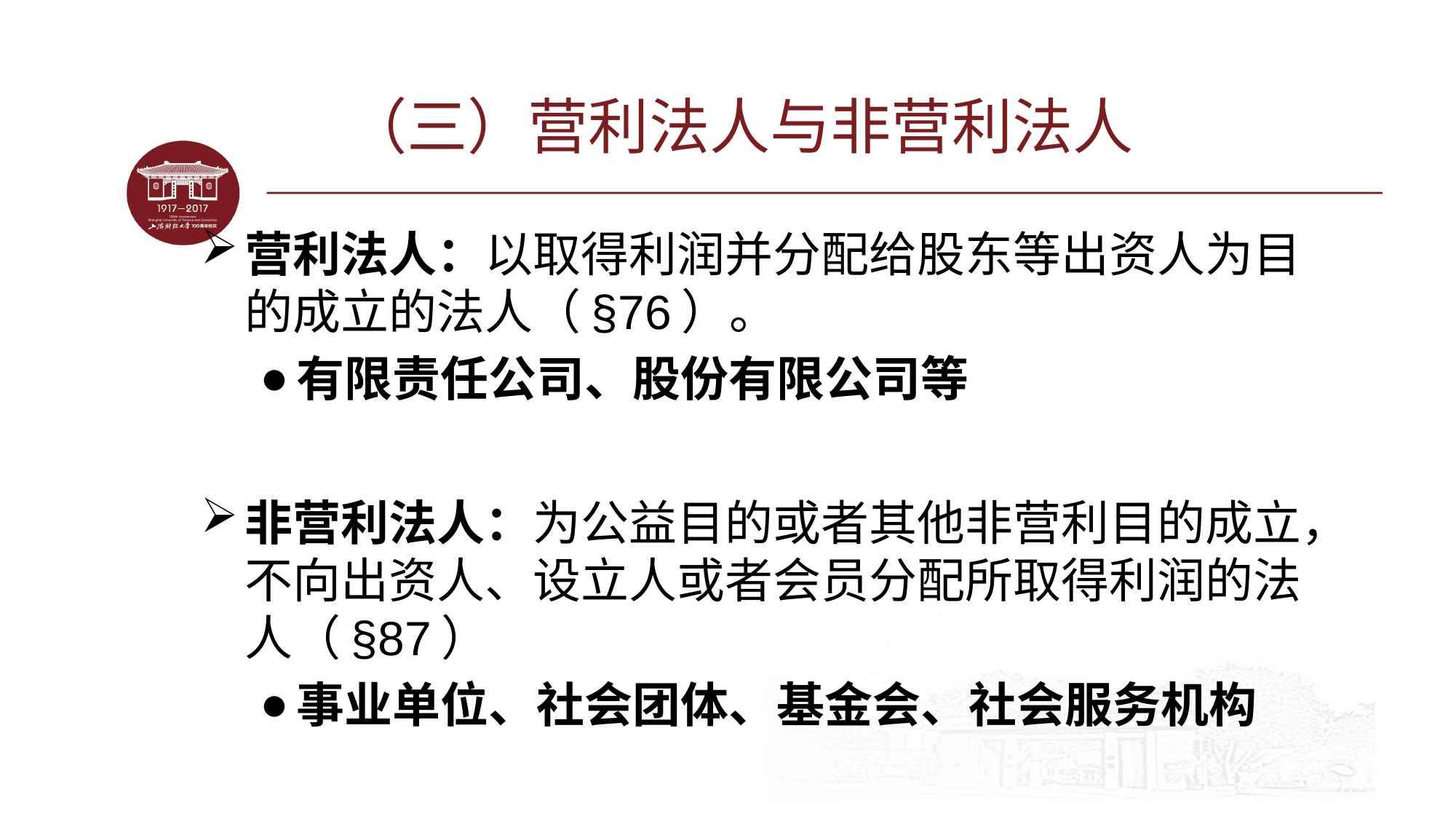

# （三）营利法人与非营利法人
营利法人：以取得利润并分配给股东等出资人为目的成立的法人（§76）。
有限责任公司、股份有限公司等

非营利法人：为公益目的或者其他非营利目的成立，不向出资人、设立人或者会员分配所取得利润的法人（§87）
事业单位、社会团体、基金会、社会服务机构